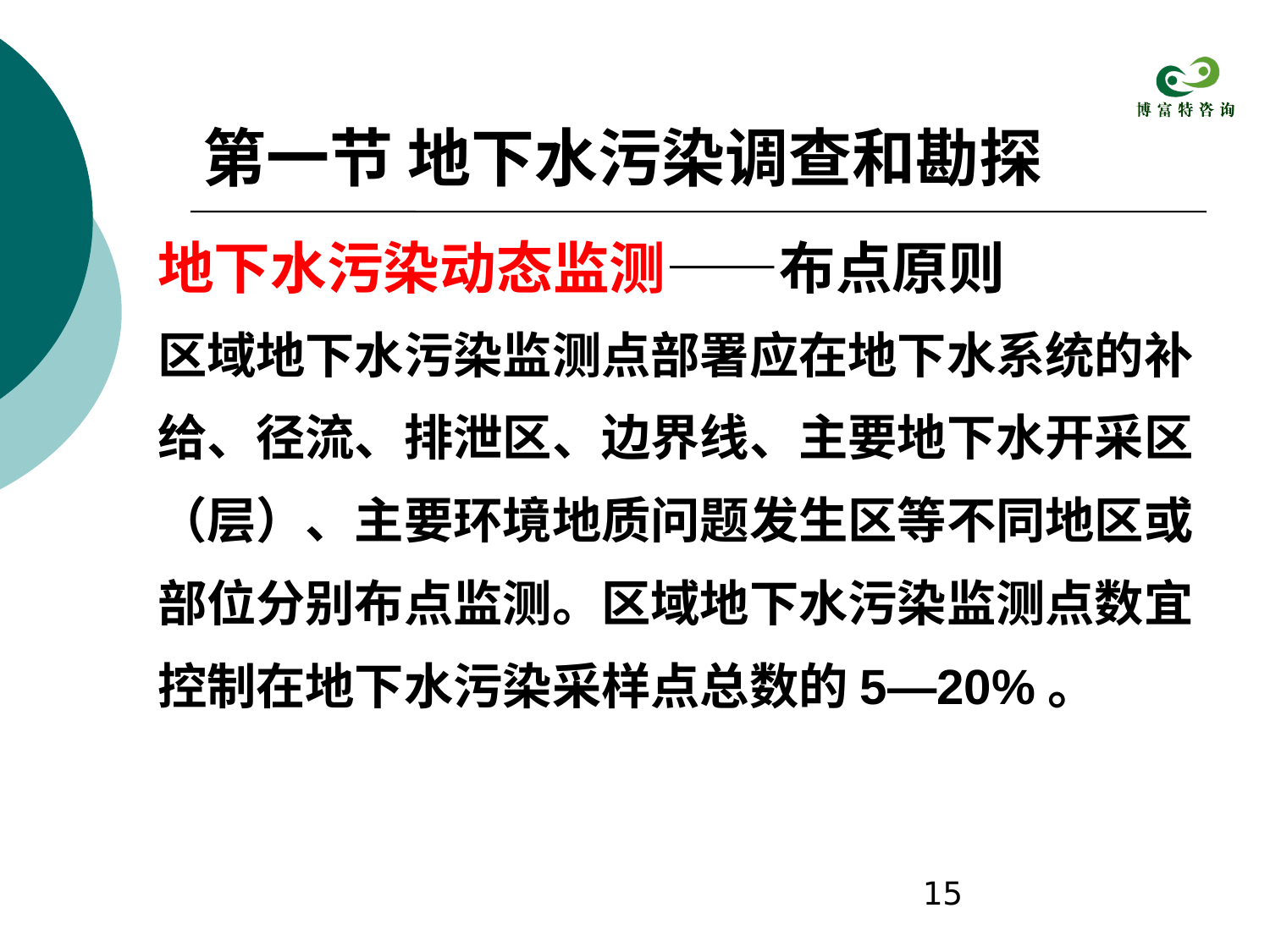

第一节 地下水污染调查和勘探
地下水污染动态监测——布点原则
区域地下水污染监测点部署应在地下水系统的补给、径流、排泄区、边界线、主要地下水开采区（层）、主要环境地质问题发生区等不同地区或部位分别布点监测。区域地下水污染监测点数宜控制在地下水污染采样点总数的5—20%。

15